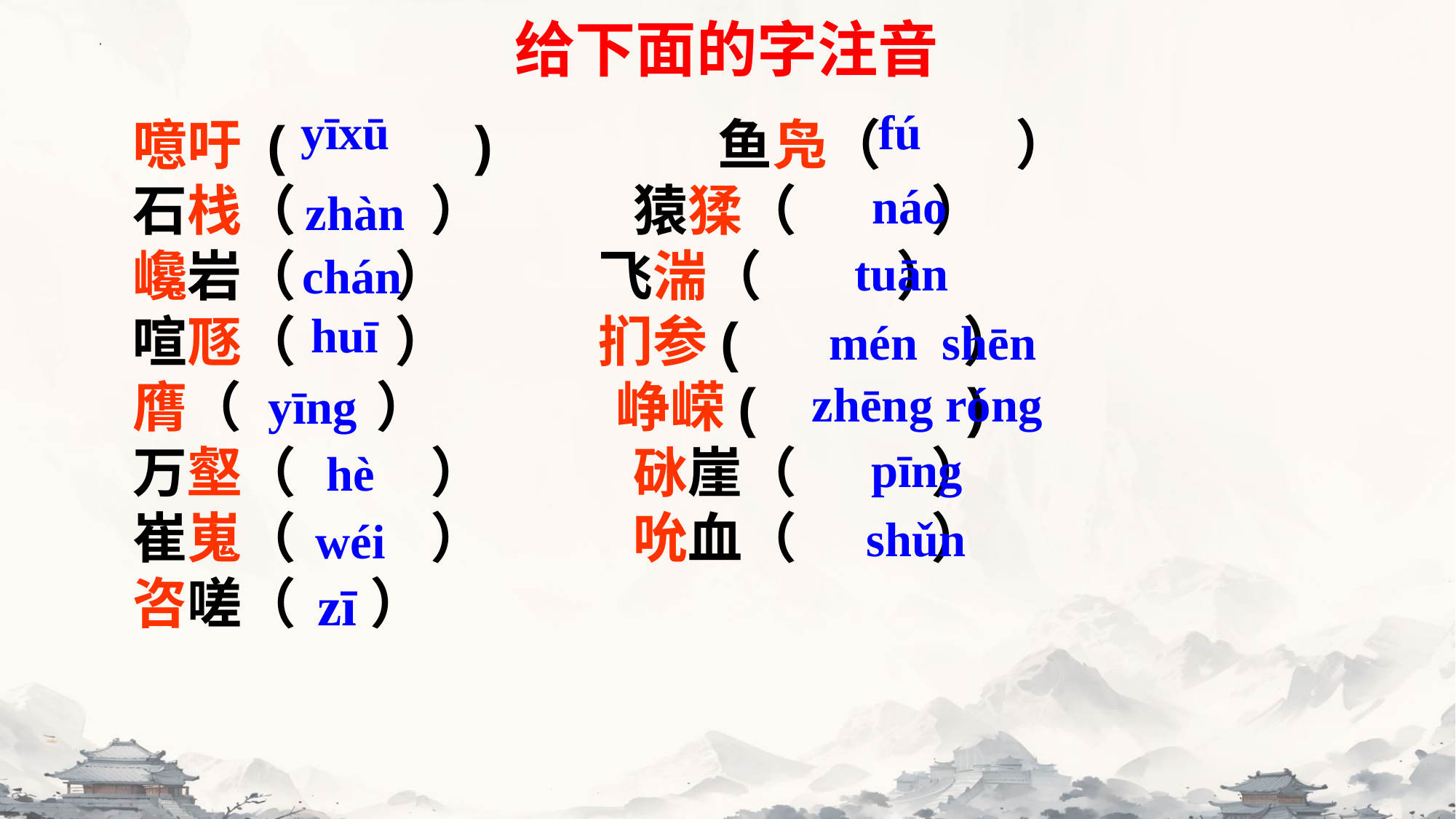

给下面的字注音

yīxū

fú

噫吁 (　　　)              鱼凫（　  　）
石栈（　  　）            猿猱（　  　）
巉岩（        ）            飞湍（　  　）
喧豗（        ）            扪参(              ）
膺（　  　）               峥嵘(              )
万壑（　  　）            砯崖（　  　）
崔嵬（　  　）            吮血（　　  ）
咨嗟（      ）

náo

zhàn

tuān

chán

huī

mén  shēn

zhēng róng

yīng

pīng

hè

shǔn

wéi

zī